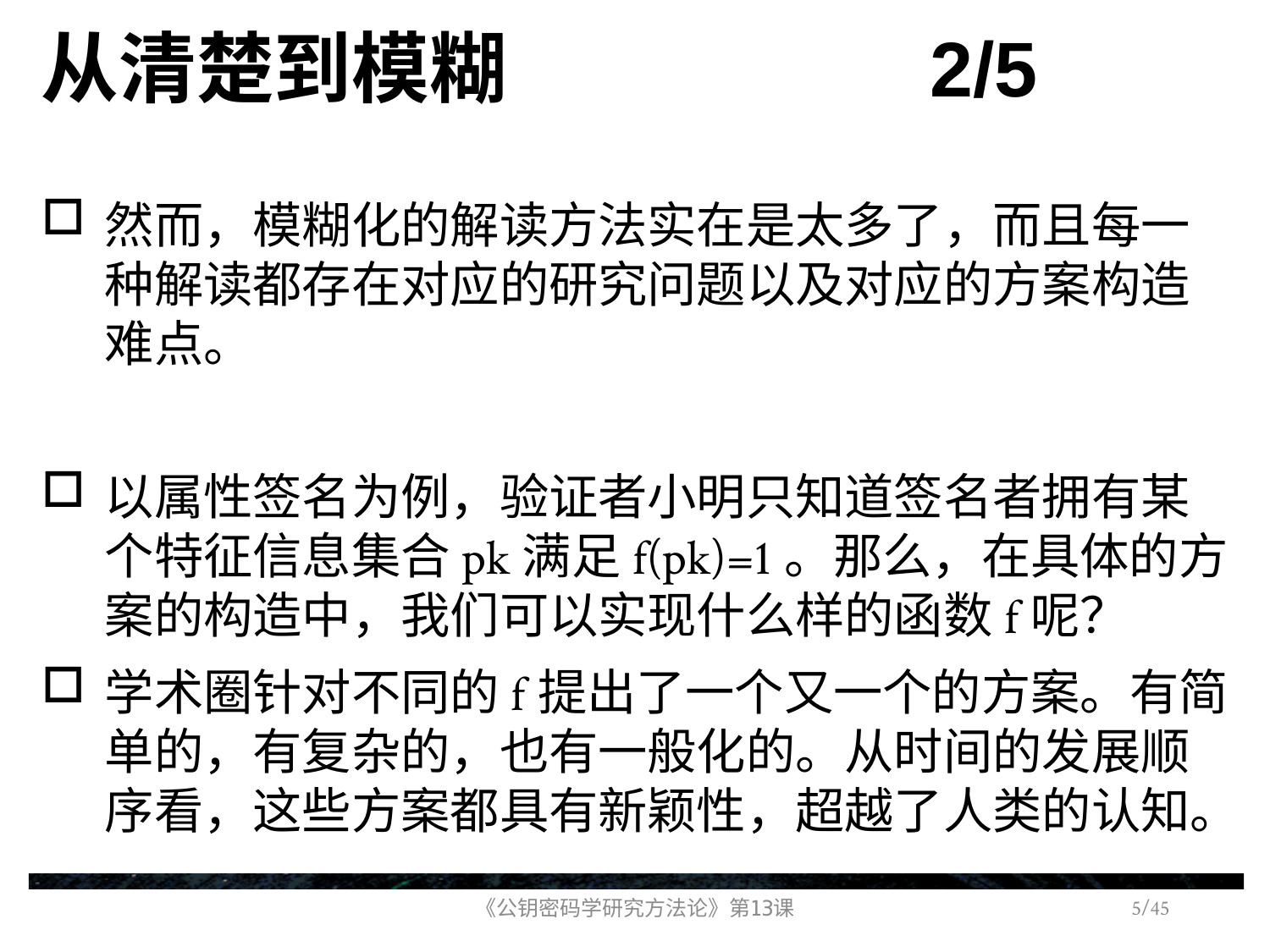

# 从清楚到模糊                       2/5
然而，模糊化的解读方法实在是太多了，而且每一种解读都存在对应的研究问题以及对应的方案构造难点。

以属性签名为例，验证者小明只知道签名者拥有某个特征信息集合pk满足f(pk)=1。那么，在具体的方案的构造中，我们可以实现什么样的函数f呢？
学术圈针对不同的f提出了一个又一个的方案。有简单的，有复杂的，也有一般化的。从时间的发展顺序看，这些方案都具有新颖性，超越了人类的认知。

《公钥密码学研究方法论》第13课
5/45